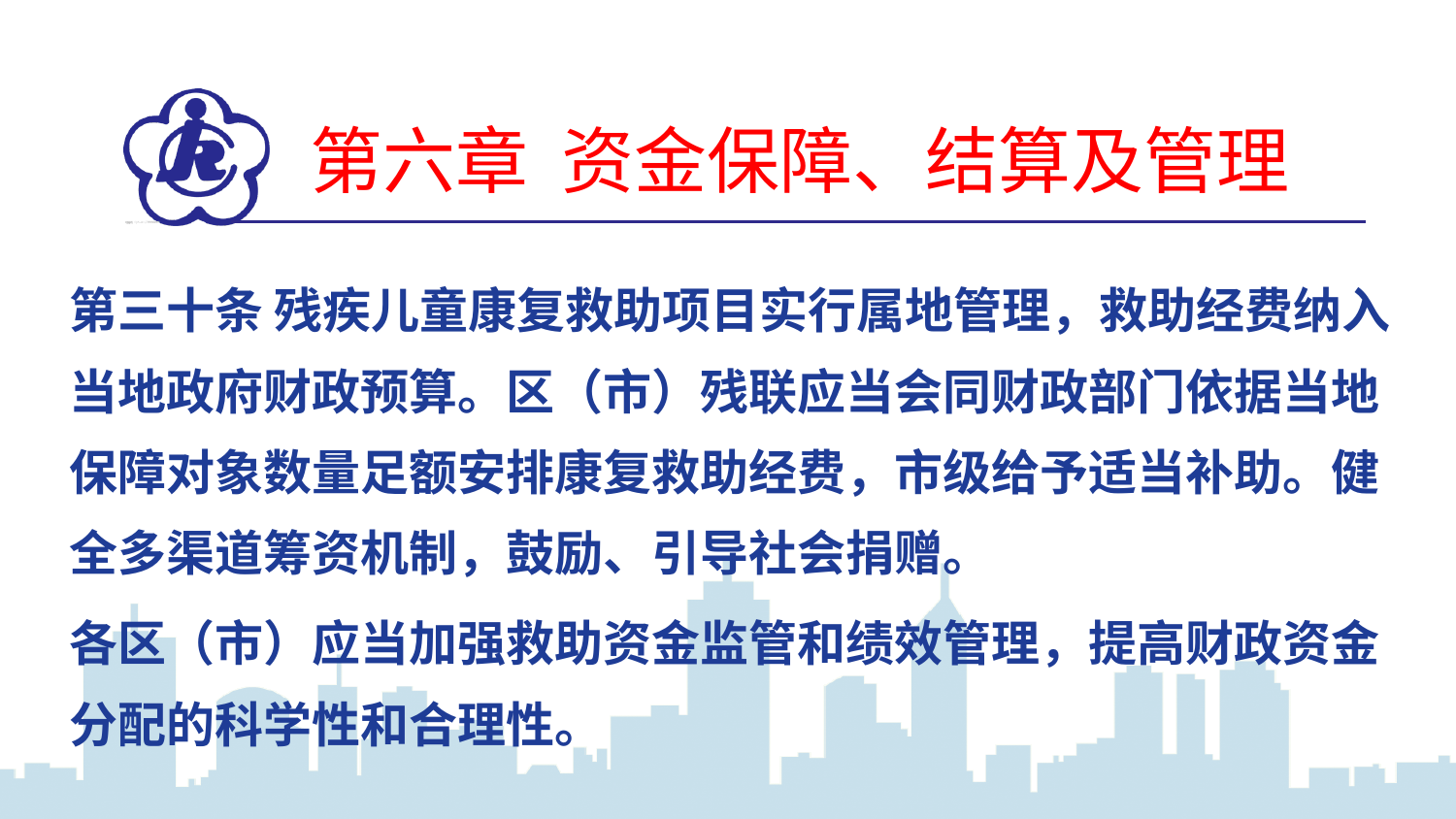

第六章  资金保障、结算及管理
第三十条 残疾儿童康复救助项目实行属地管理，救助经费纳入当地政府财政预算。区（市）残联应当会同财政部门依据当地保障对象数量足额安排康复救助经费，市级给予适当补助。健全多渠道筹资机制，鼓励、引导社会捐赠。
各区（市）应当加强救助资金监管和绩效管理，提高财政资金分配的科学性和合理性。